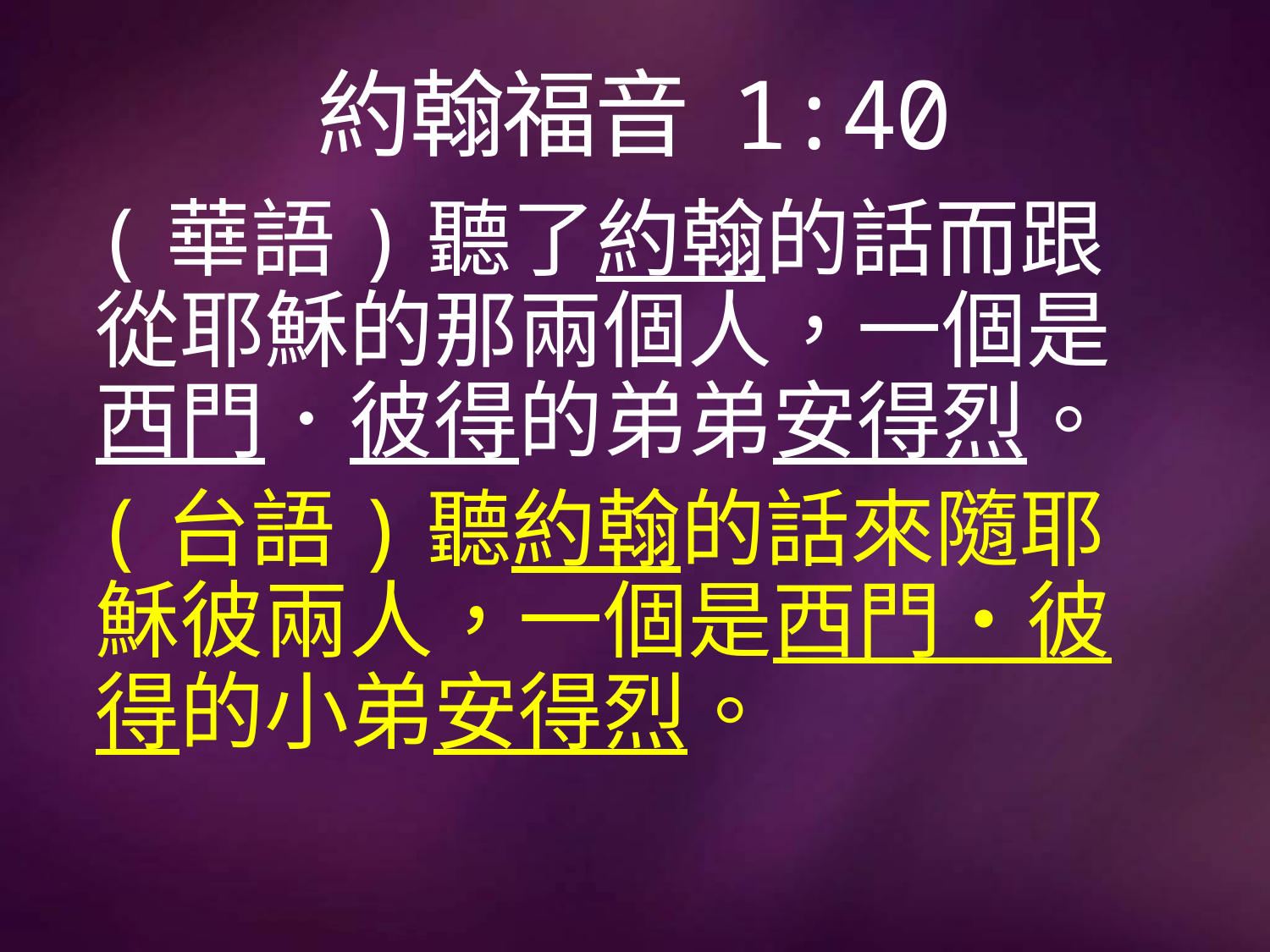

# 約翰福音 1:40
(華語)聽了約翰的話而跟從耶穌的那兩個人，一個是西門．彼得的弟弟安得烈。
(台語)聽約翰的話來隨耶穌彼兩人，一個是西門‧彼得的小弟安得烈。